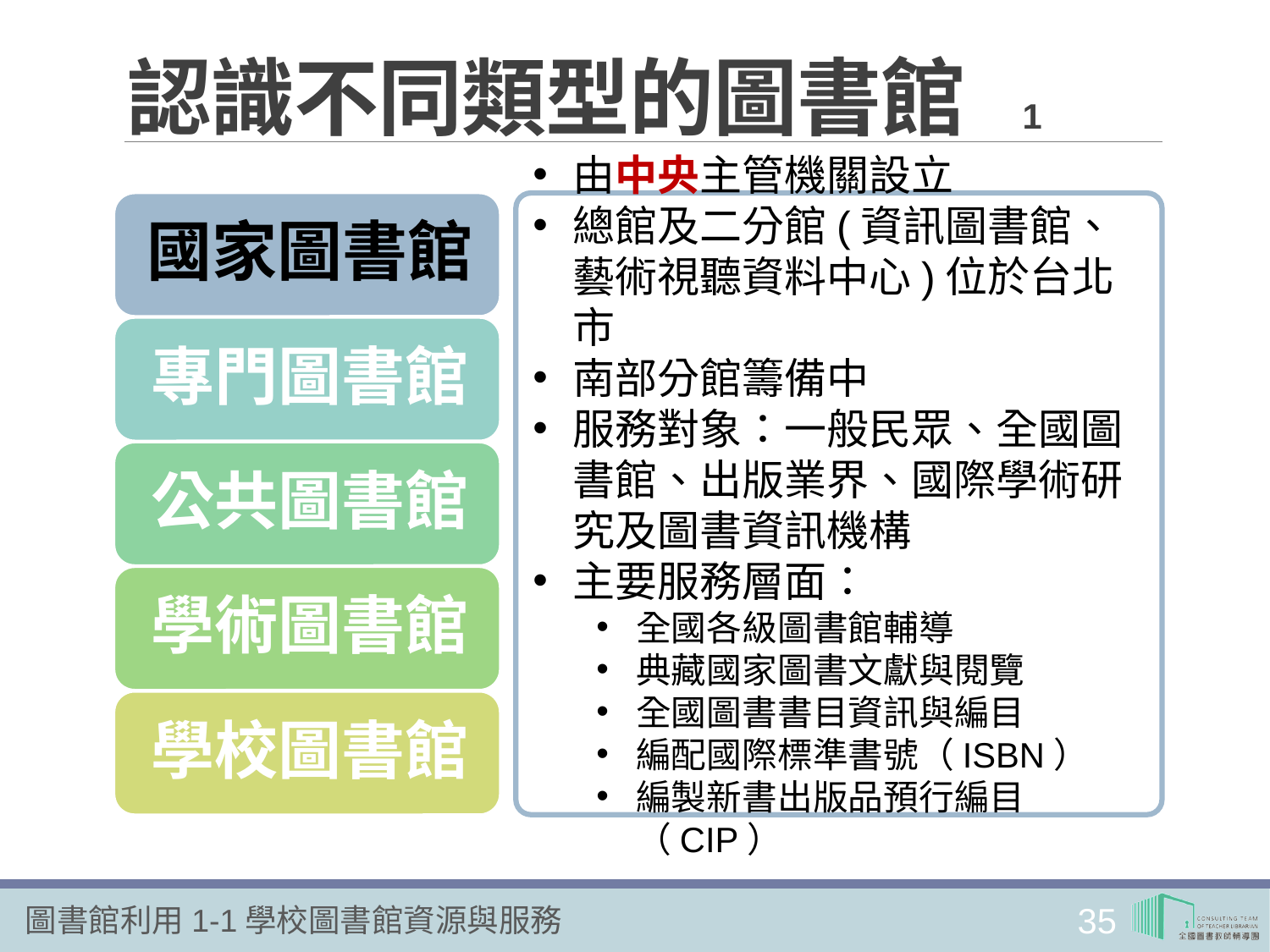

# 認識不同類型的圖書館  1
國家圖書館
專門圖書館
公共圖書館
學術圖書館
學校圖書館
由中央主管機關設立
總館及二分館(資訊圖書館、藝術視聽資料中心)位於台北市
南部分館籌備中
服務對象：一般民眾、全國圖書館、出版業界、國際學術研究及圖書資訊機構
主要服務層面：
全國各級圖書館輔導
典藏國家圖書文獻與閱覽
全國圖書書目資訊與編目
編配國際標準書號（ISBN）
編製新書出版品預行編目（CIP）